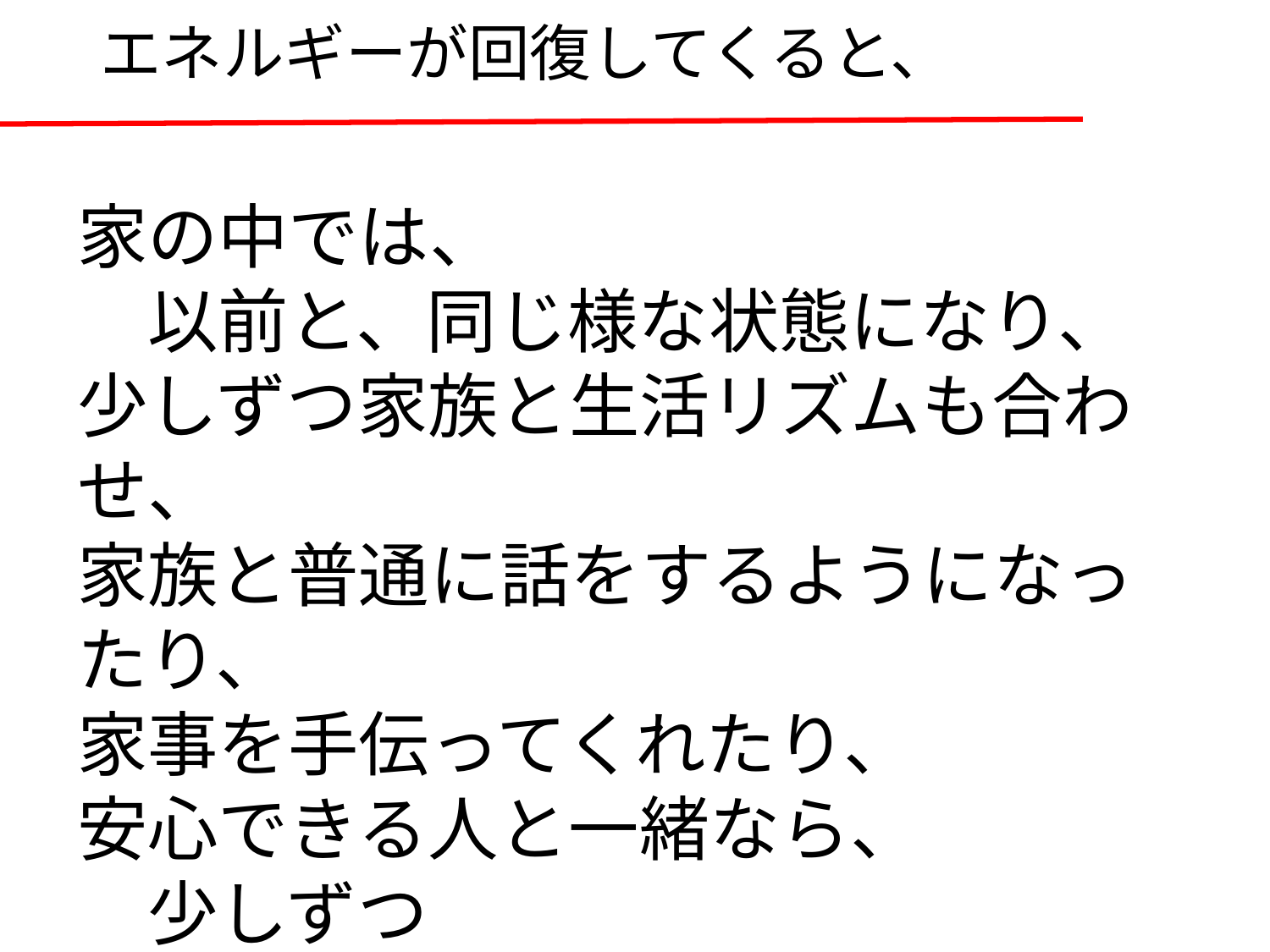

# エネルギーが回復してくると、
家の中では、
　以前と、同じ様な状態になり、
少しずつ家族と生活リズムも合わせ、
家族と普通に話をするようになったり、
家事を手伝ってくれたり、
安心できる人と一緒なら、
　少しずつ
　外出もできるようになります。